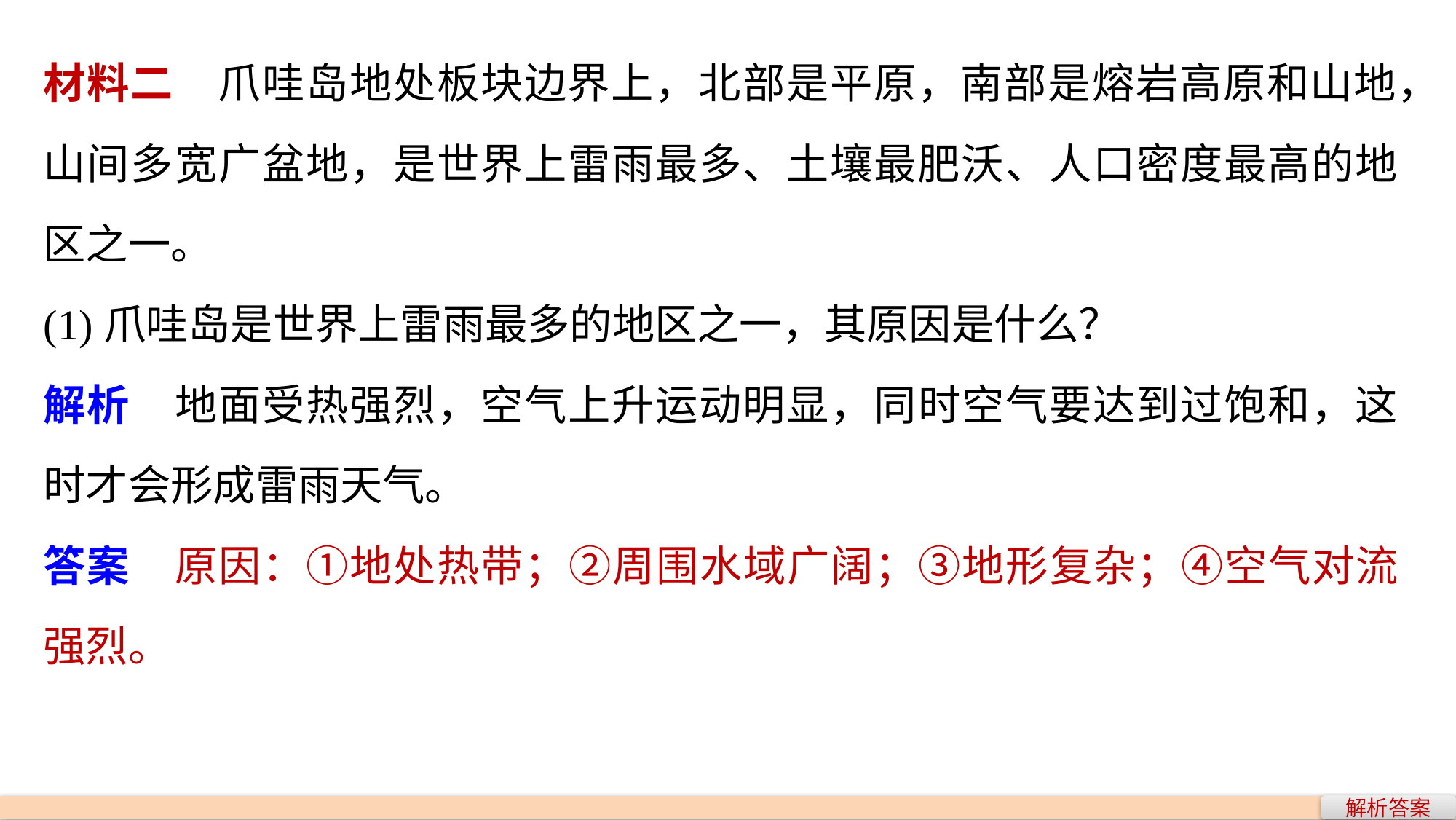

材料二　爪哇岛地处板块边界上，北部是平原，南部是熔岩高原和山地，山间多宽广盆地，是世界上雷雨最多、土壤最肥沃、人口密度最高的地区之一。
(1)爪哇岛是世界上雷雨最多的地区之一，其原因是什么？
解析　地面受热强烈，空气上升运动明显，同时空气要达到过饱和，这时才会形成雷雨天气。
答案　原因：①地处热带；②周围水域广阔；③地形复杂；④空气对流强烈。
解析答案